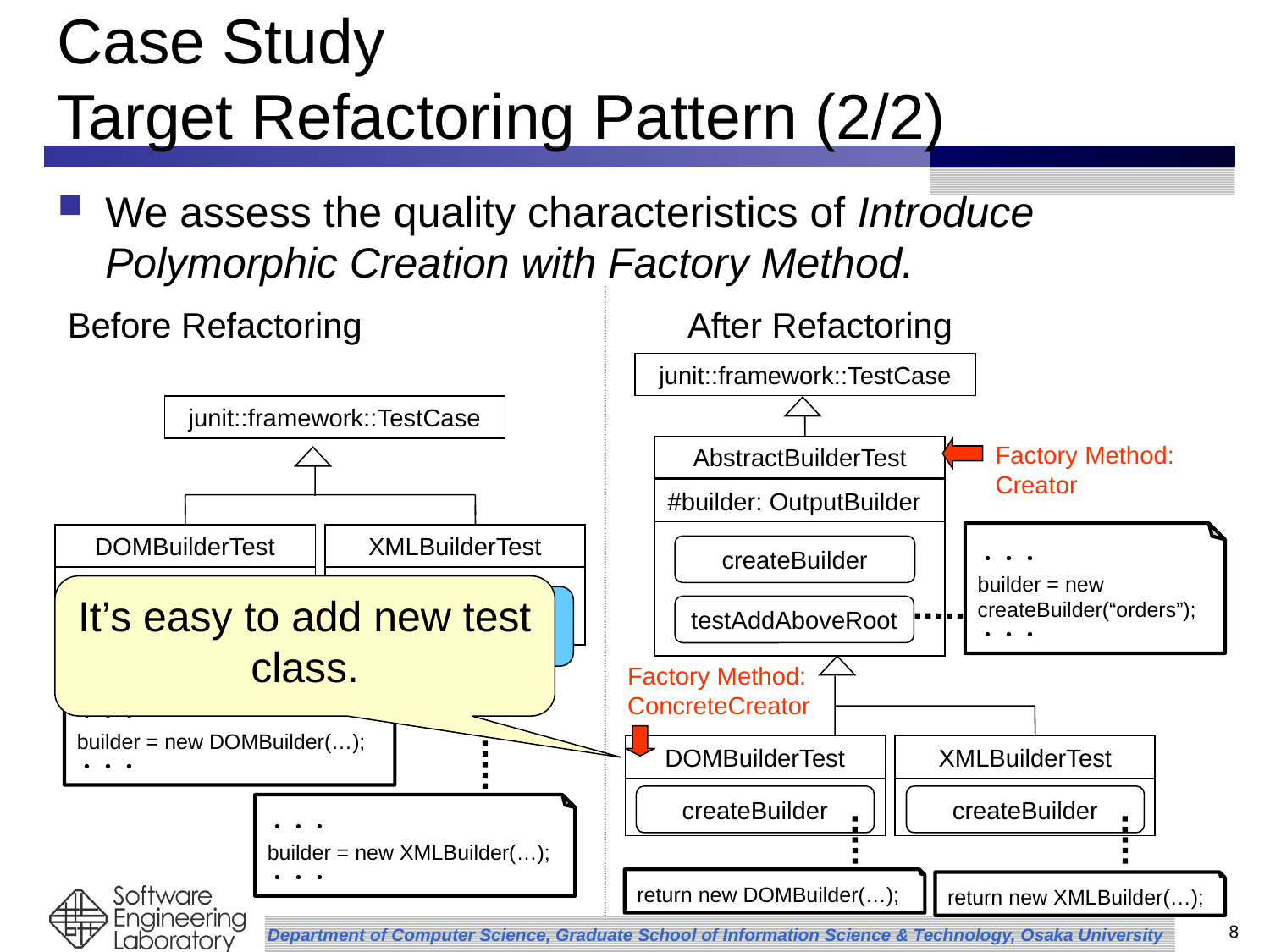

# Case Study Target Refactoring Pattern (2/2)
We assess the quality characteristics of Introduce Polymorphic Creation with Factory Method.

Before Refactoring
After Refactoring
junit::framework::TestCase
junit::framework::TestCase

Factory Method: Creator

AbstractBuilderTest

#builder: OutputBuilder

・・・
builder = new createBuilder(“orders”);
・・・

DOMBuilderTest

XMLBuilderTest
createBuilder
It’s easy to add new test class.
testAddAboveRoot
testAddAboveRoot
testAddAboveRoot

Factory Method:
ConcreteCreator

・・・
builder = new DOMBuilder(…);
・・・

DOMBuilderTest

XMLBuilderTest
createBuilder
createBuilder
・・・
builder = new XMLBuilder(…);
・・・

return new DOMBuilder(…);
return new XMLBuilder(…);
8